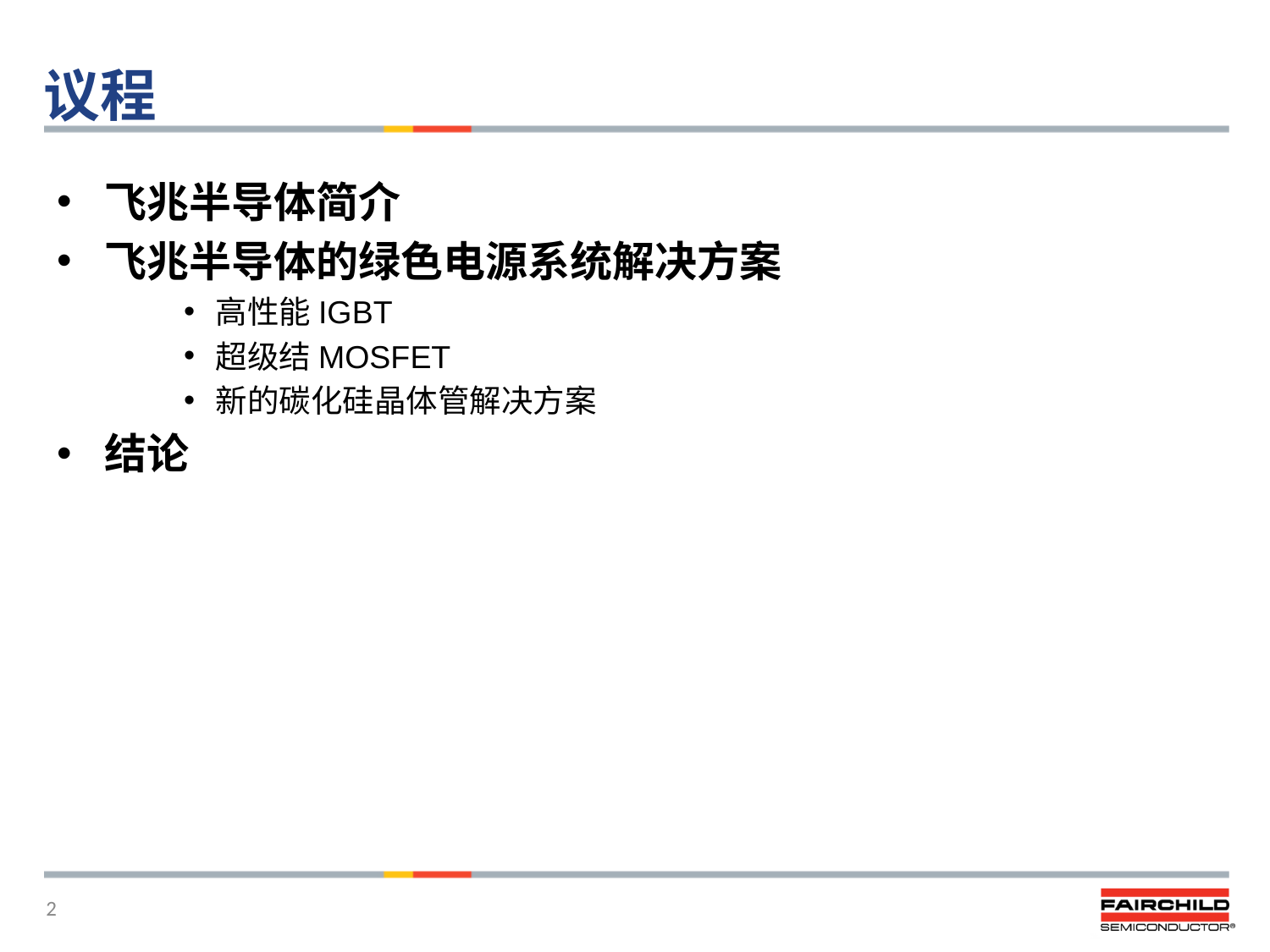

# 议程
飞兆半导体简介
飞兆半导体的绿色电源系统解决方案
高性能IGBT
超级结MOSFET
新的碳化硅晶体管解决方案
结论